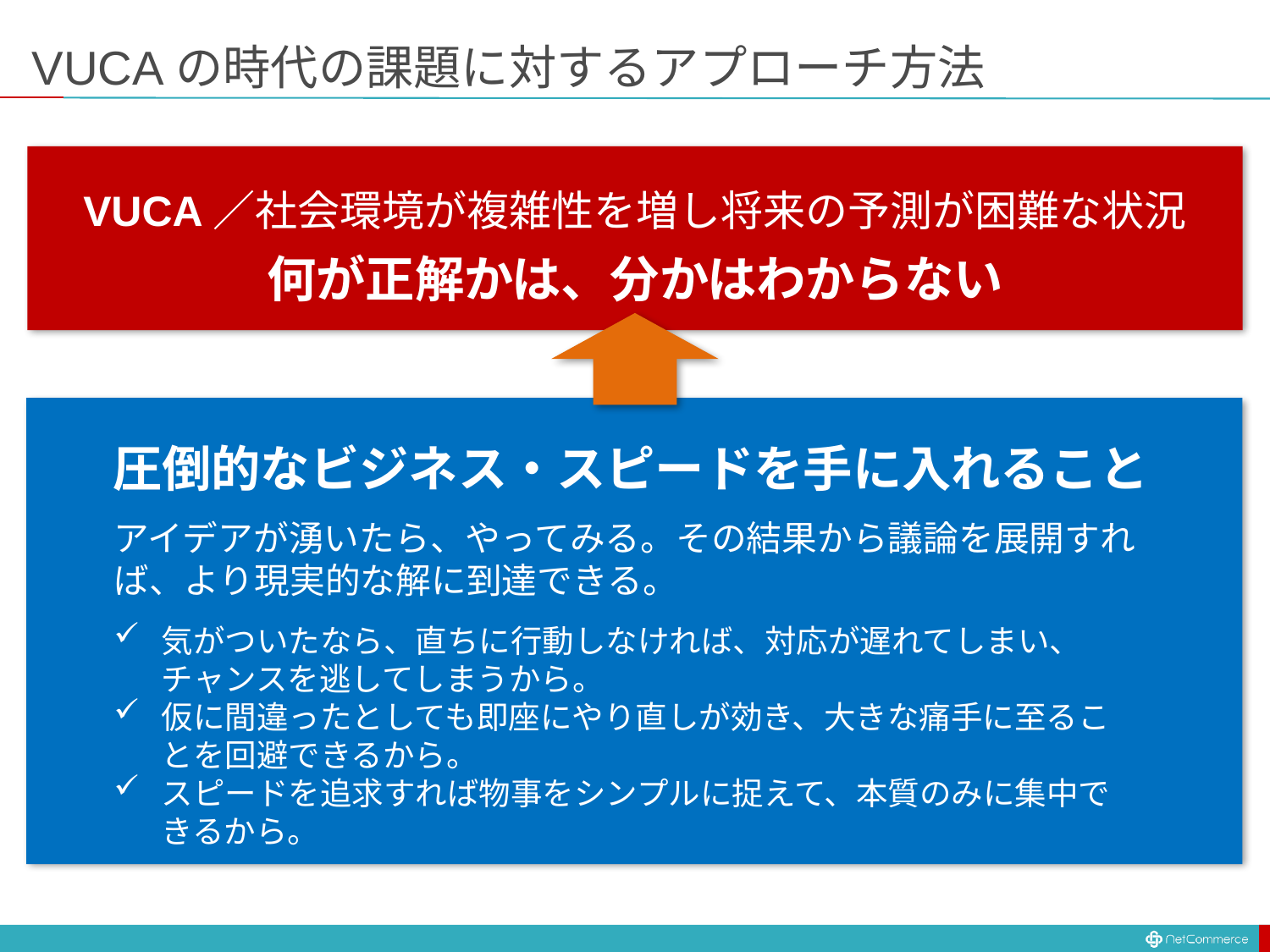

# VUCAの時代の課題に対するアプローチ方法

VUCA／社会環境が複雑性を増し将来の予測が困難な状況
何が正解かは、分かはわからない

圧倒的なビジネス・スピードを手に入れること
アイデアが湧いたら、やってみる。その結果から議論を展開すれば、より現実的な解に到達できる。
気がついたなら、直ちに行動しなければ、対応が遅れてしまい、チャンスを逃してしまうから。
仮に間違ったとしても即座にやり直しが効き、大きな痛手に至ることを回避できるから。
スピードを追求すれば物事をシンプルに捉えて、本質のみに集中できるから。